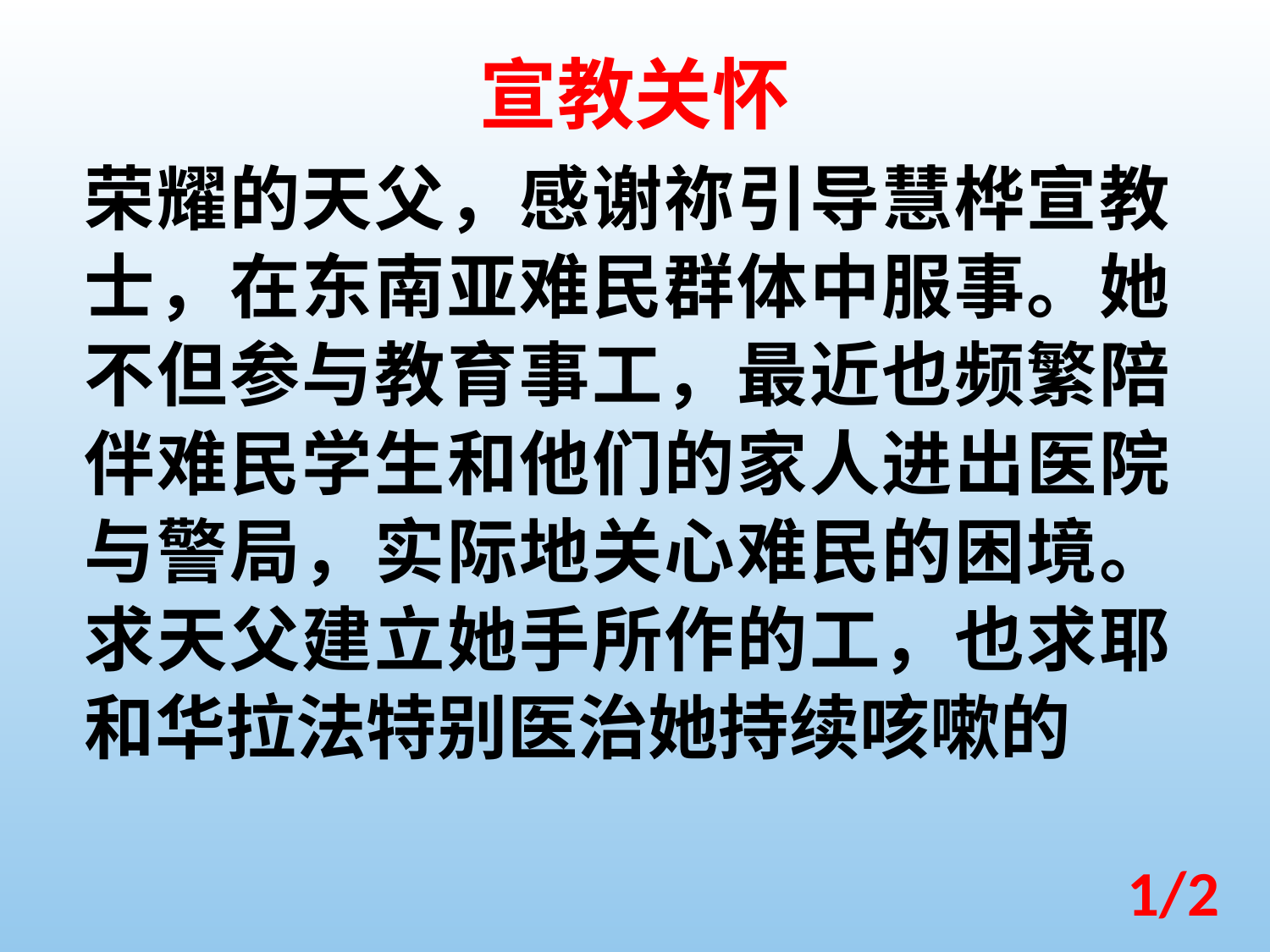

宣教关怀
荣耀的天父，感谢祢引导慧桦宣教士，在东南亚难民群体中服事。她不但参与教育事工，最近也频繁陪伴难民学生和他们的家人进出医院与警局，实际地关心难民的困境。求天父建立她手所作的工，也求耶和华拉法特别医治她持续咳嗽的
1/2